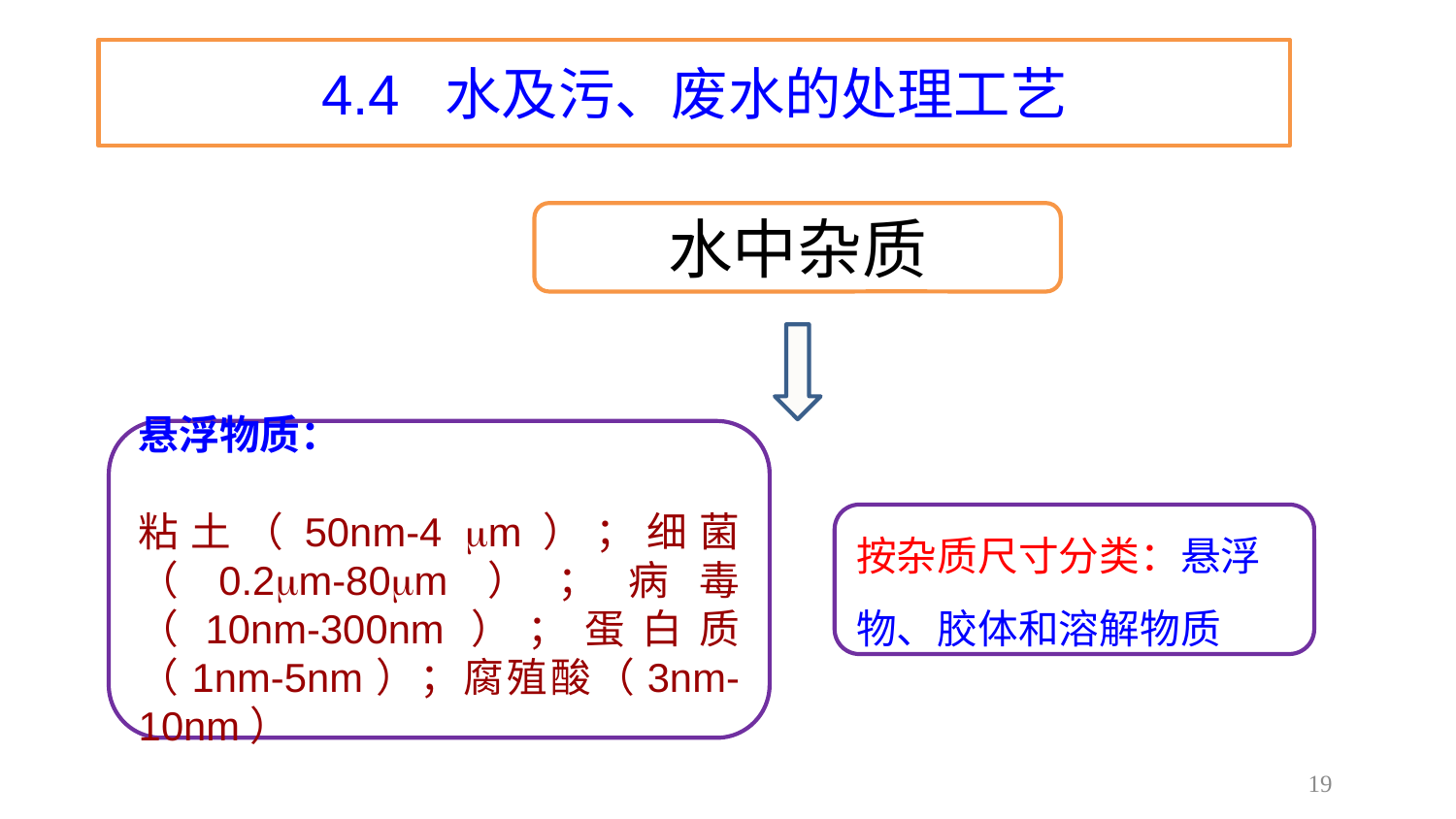

# 4.4  水及污、废水的处理工艺
水中杂质

悬浮物质：

粘土（50nm-4 μm）；细菌（0.2μm-80μm）；病毒（10nm-300nm）；蛋白质（1nm-5nm）；腐殖酸（3nm-10nm）
按杂质尺寸分类：悬浮物、胶体和溶解物质
19